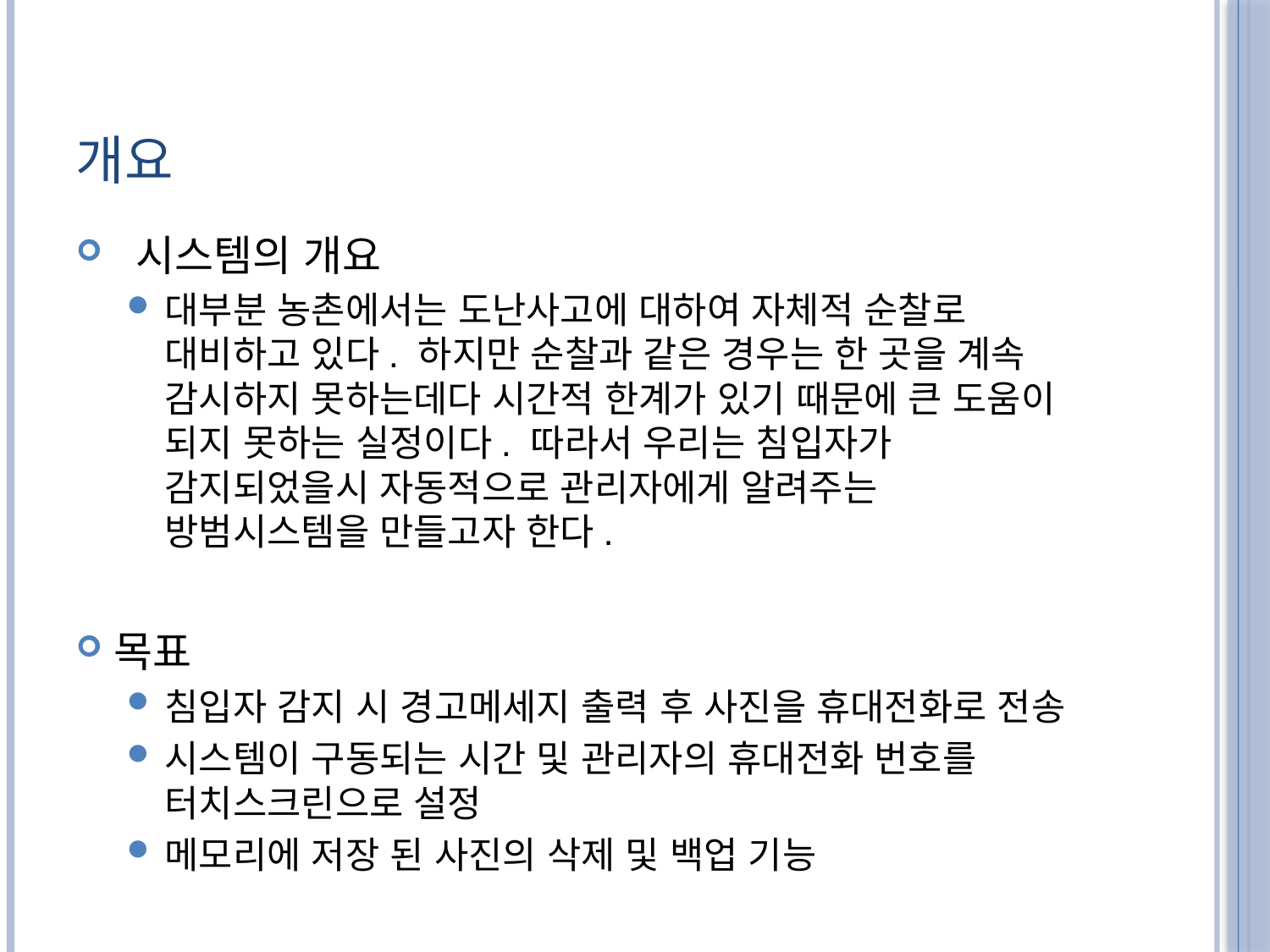

# 개요
 시스템의 개요
대부분 농촌에서는 도난사고에 대하여 자체적 순찰로 대비하고 있다. 하지만 순찰과 같은 경우는 한 곳을 계속 감시하지 못하는데다 시간적 한계가 있기 때문에 큰 도움이 되지 못하는 실정이다. 따라서 우리는 침입자가 감지되었을시 자동적으로 관리자에게 알려주는 방범시스템을 만들고자 한다.

목표
침입자 감지 시 경고메세지 출력 후 사진을 휴대전화로 전송
시스템이 구동되는 시간 및 관리자의 휴대전화 번호를 터치스크린으로 설정
메모리에 저장 된 사진의 삭제 및 백업 기능